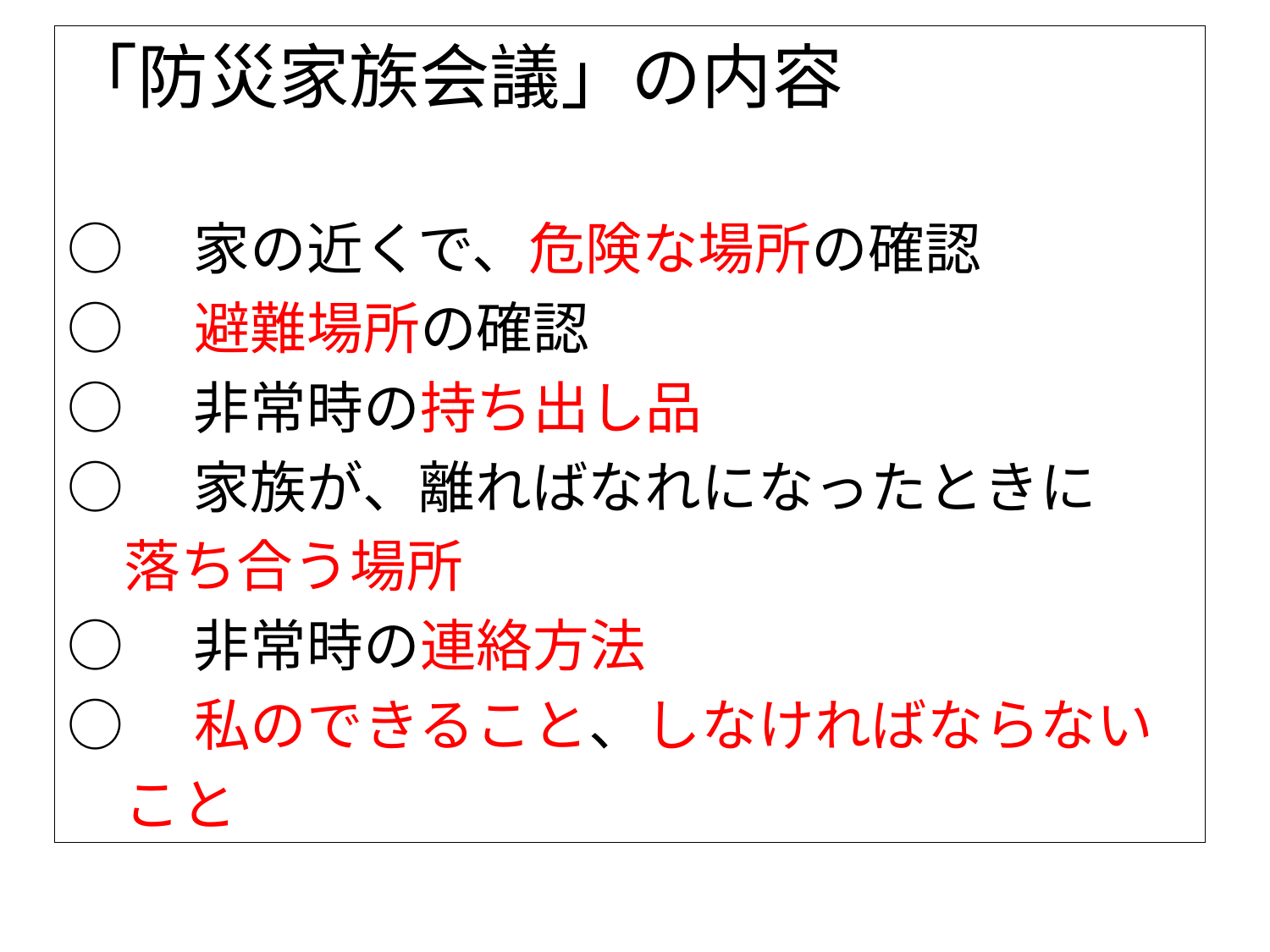

「防災家族会議」の内容

○　家の近くで、危険な場所の確認
○　避難場所の確認
○　非常時の持ち出し品
○　家族が、離ればなれになったときに
　落ち合う場所
○　非常時の連絡方法
○　私のできること、しなければならない
　こと